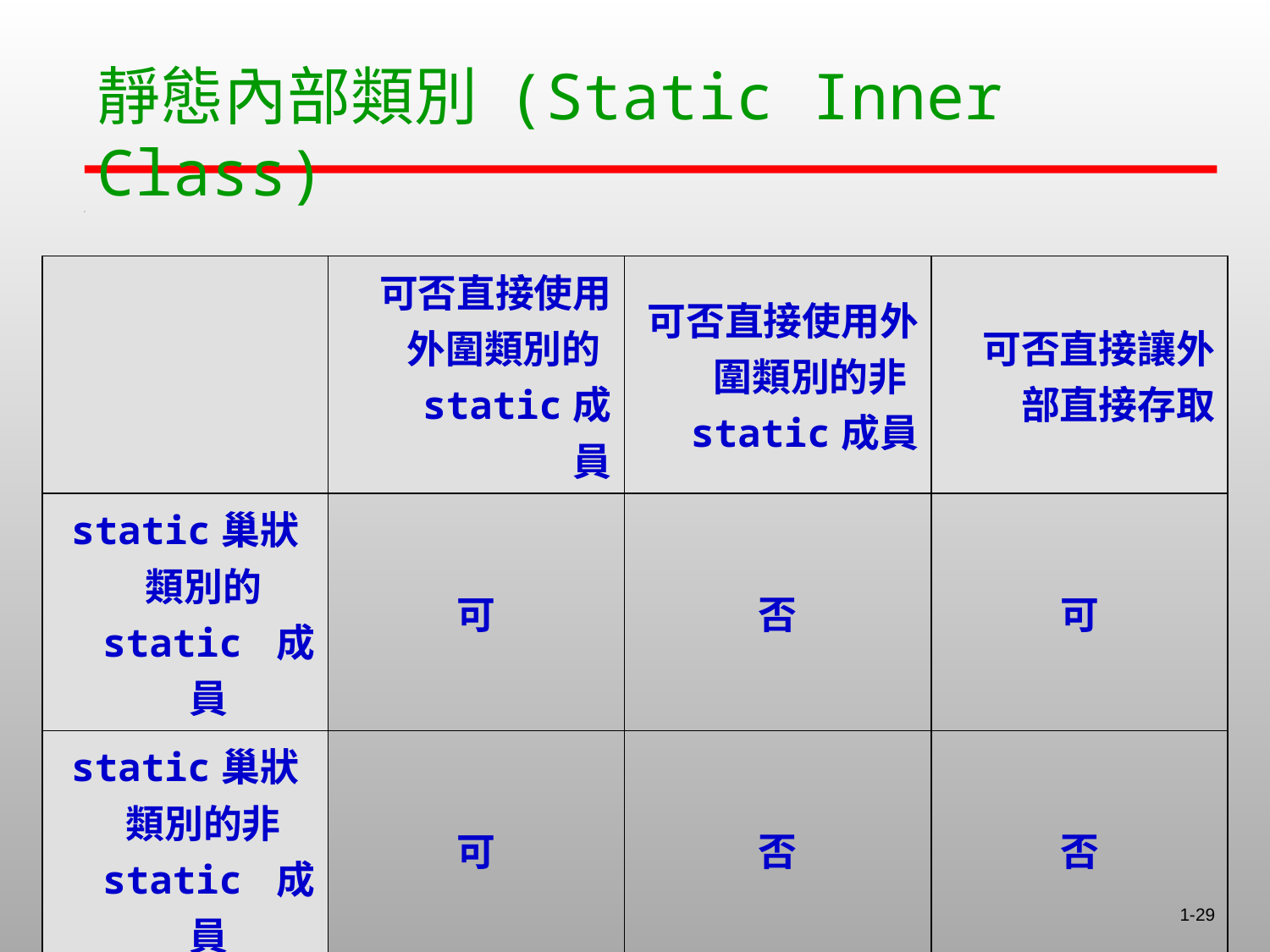

靜態內部類別 (Static Inner Class)
|  | 可否直接使用外圍類別的static成員 | 可否直接使用外圍類別的非static成員 | 可否直接讓外部直接存取 |
| --- | --- | --- | --- |
| static巢狀類別的static 成員 | 可 | 否 | 可 |
| static巢狀類別的非static 成員 | 可 | 否 | 否 |
1-29